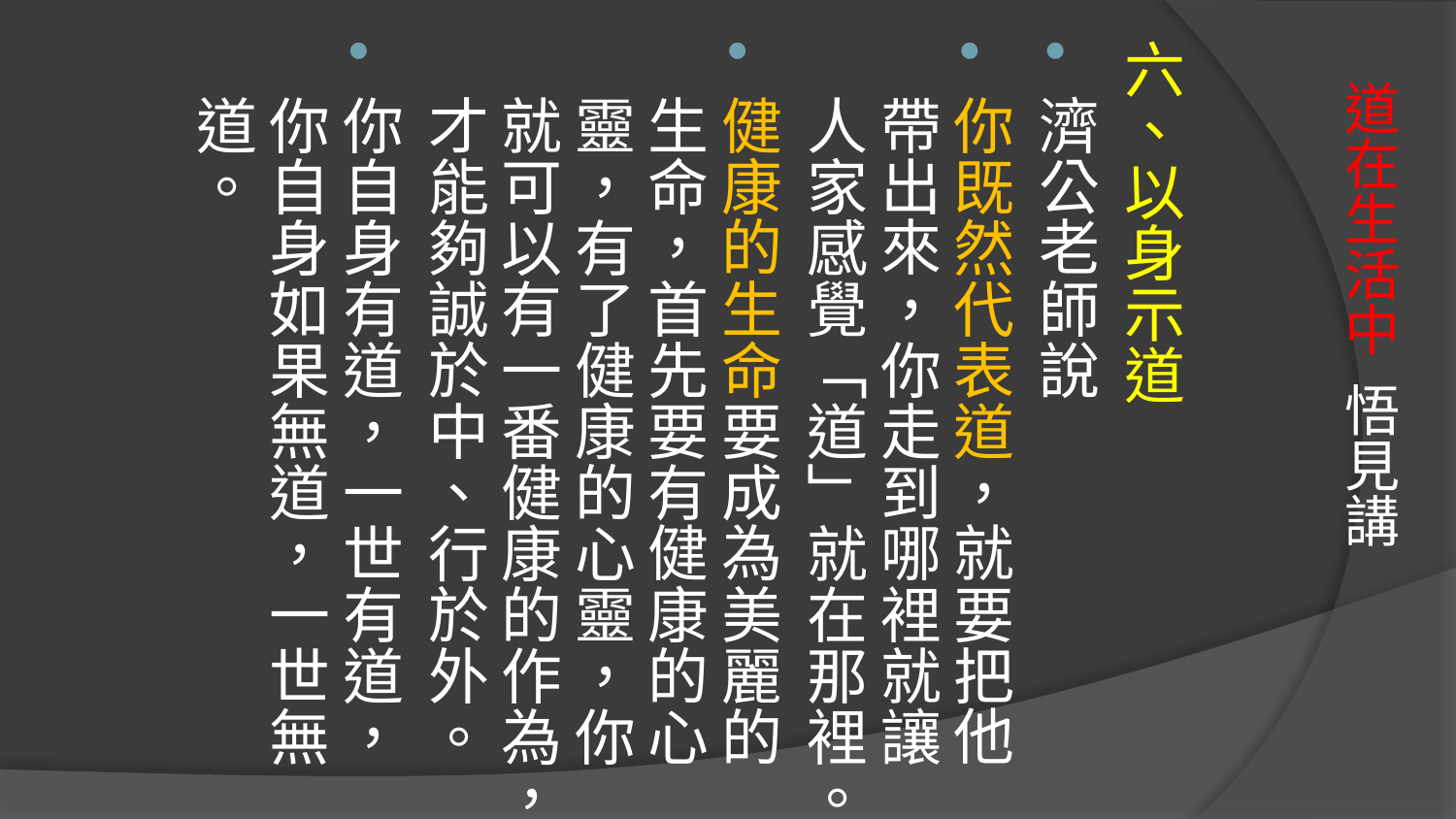

六、以身示道
濟公老師說
你既然代表道，就要把他帶出來，你走到哪裡就讓人家感覺「道」就在那裡。
健康的生命要成為美麗的生命，首先要有健康的心靈，有了健康的心靈，你就可以有一番健康的作為，才能夠誠於中、行於外。
你自身有道，一世有道，你自身如果無道，一世無道。

# 道在生活中  悟見講